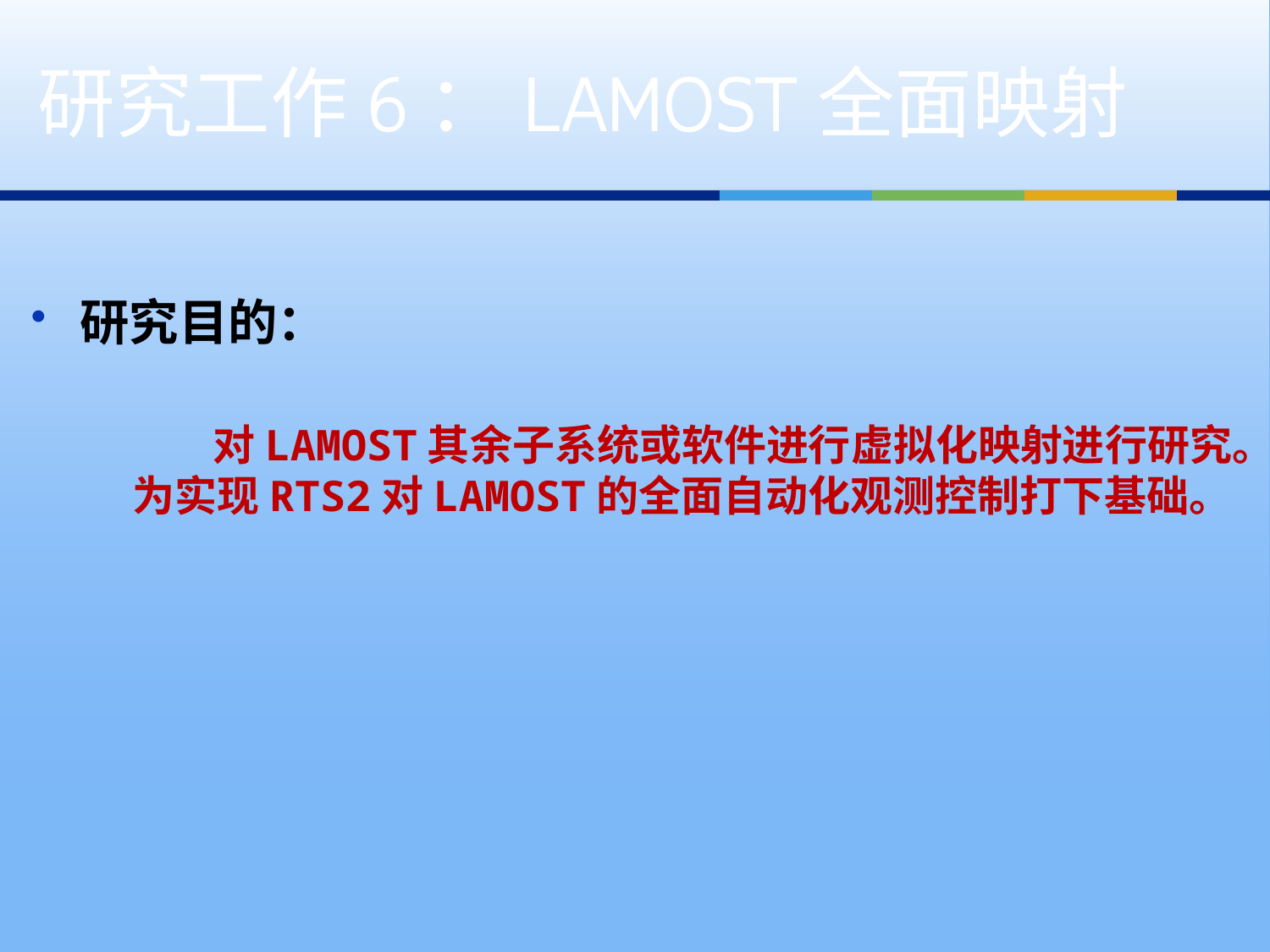

# 研究工作6：LAMOST全面映射

研究目的：

对LAMOST其余子系统或软件进行虚拟化映射进行研究。为实现RTS2对LAMOST的全面自动化观测控制打下基础。